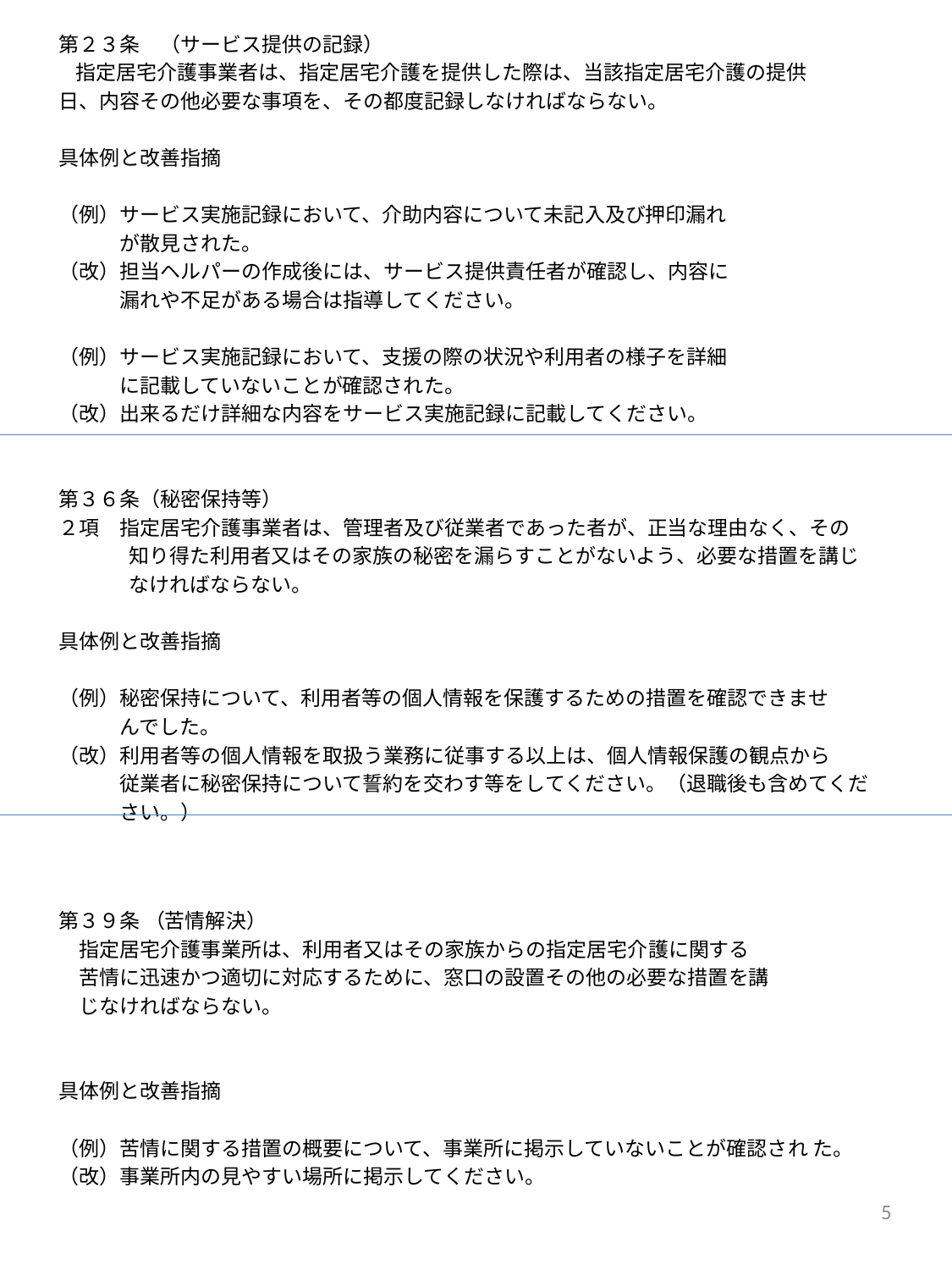

第２３条　（サービス提供の記録）
   指定居宅介護事業者は、指定居宅介護を提供した際は、当該指定居宅介護の提供
日、内容その他必要な事項を、その都度記録しなければならない。

具体例と改善指摘

（例）サービス実施記録において、介助内容について未記入及び押印漏れ
　　　が散見された。
（改）担当ヘルパーの作成後には、サービス提供責任者が確認し、内容に
　　　漏れや不足がある場合は指導してください。

（例）サービス実施記録において、支援の際の状況や利用者の様子を詳細
　　　に記載していないことが確認された。
（改）出来るだけ詳細な内容をサービス実施記録に記載してください。

第３６条（秘密保持等）
２項　指定居宅介護事業者は、管理者及び従業者であった者が、正当な理由なく、その
　　　  知り得た利用者又はその家族の秘密を漏らすことがないよう、必要な措置を講じ
　　　  なければならない。

具体例と改善指摘

（例）秘密保持について、利用者等の個人情報を保護するための措置を確認できませ
　　　んでした。
（改）利用者等の個人情報を取扱う業務に従事する以上は、個人情報保護の観点から
　　　従業者に秘密保持について誓約を交わす等をしてください。（退職後も含めてくだ
　　　さい。）

第３９条 （苦情解決）
　指定居宅介護事業所は、利用者又はその家族からの指定居宅介護に関する
　苦情に迅速かつ適切に対応するために、窓口の設置その他の必要な措置を講
　じなければならない。

具体例と改善指摘

（例）苦情に関する措置の概要について、事業所に掲示していないことが確認され た。
（改）事業所内の見やすい場所に掲示してください。

5